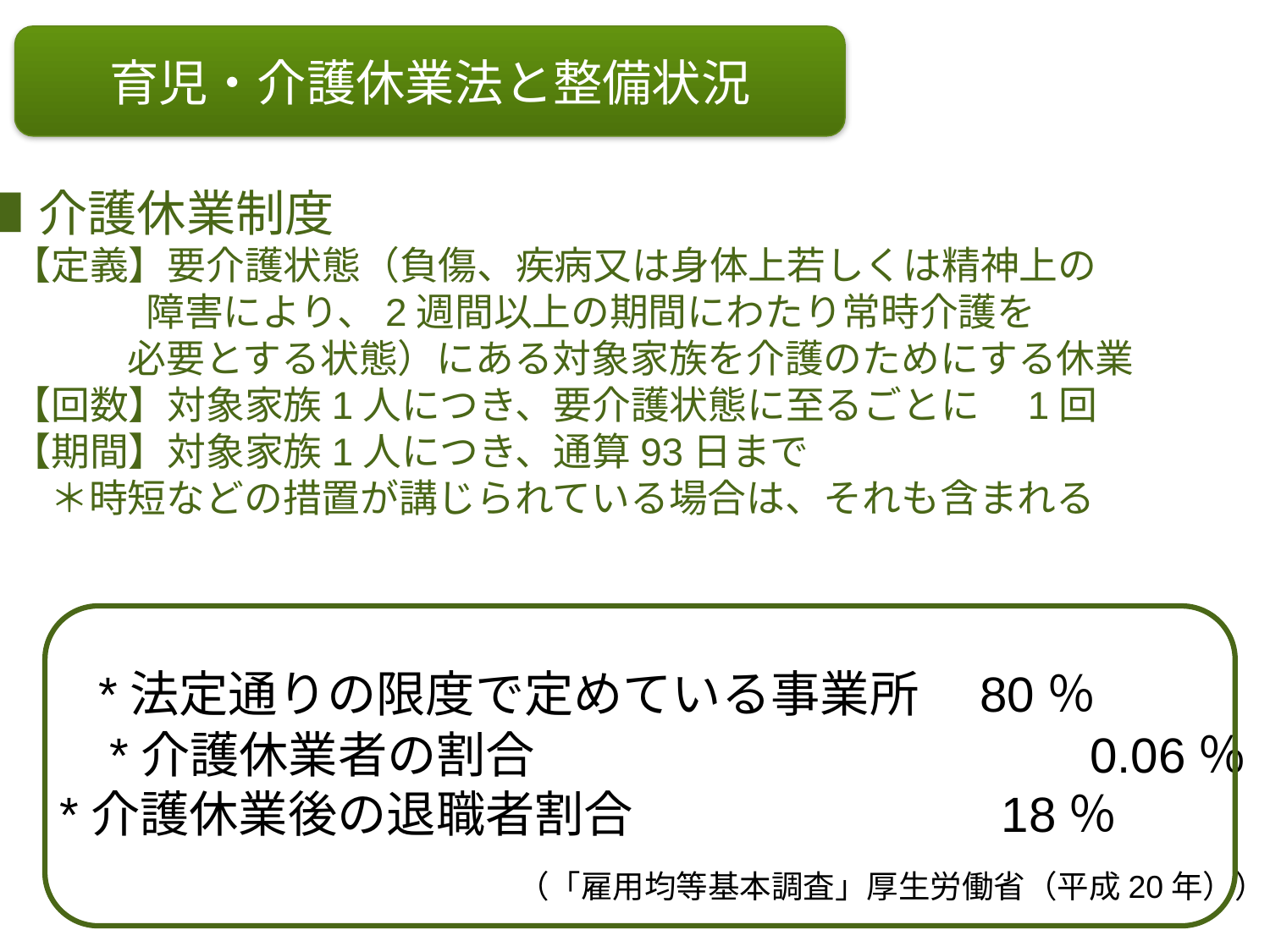

育児・介護休業法と整備状況
■介護休業制度
   【定義】要介護状態（負傷、疾病又は身体上若しくは精神上の
     　　　障害により、2週間以上の期間にわたり常時介護を
　    　　必要とする状態）にある対象家族を介護のためにする休業
   【回数】対象家族1人につき、要介護状態に至るごとに　1回
   【期間】対象家族1人につき、通算93日まで
　    ＊時短などの措置が講じられている場合は、それも含まれる

  　 *法定通りの限度で定めている事業所　80％
　 　 *介護休業者の割合　　　　　　　　　　　0.06％
      *介護休業後の退職者割合　　　　　　　 18％
　　　　　　　　　　（「雇用均等基本調査」厚生労働省（平成20年））